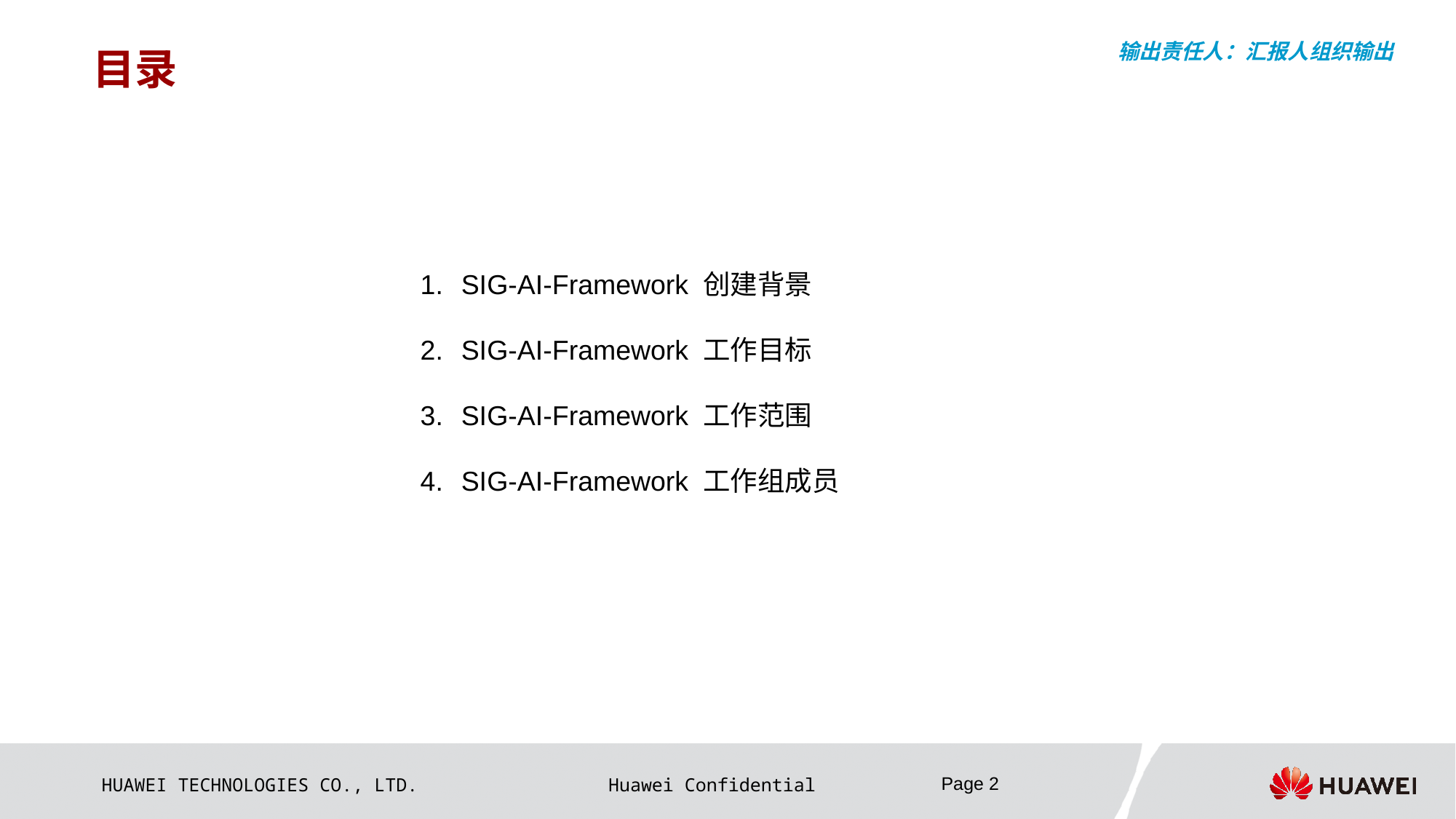

# 目录
输出责任人：汇报人组织输出
SIG-AI-Framework 创建背景
SIG-AI-Framework 工作目标
SIG-AI-Framework 工作范围
SIG-AI-Framework 工作组成员

Page 2